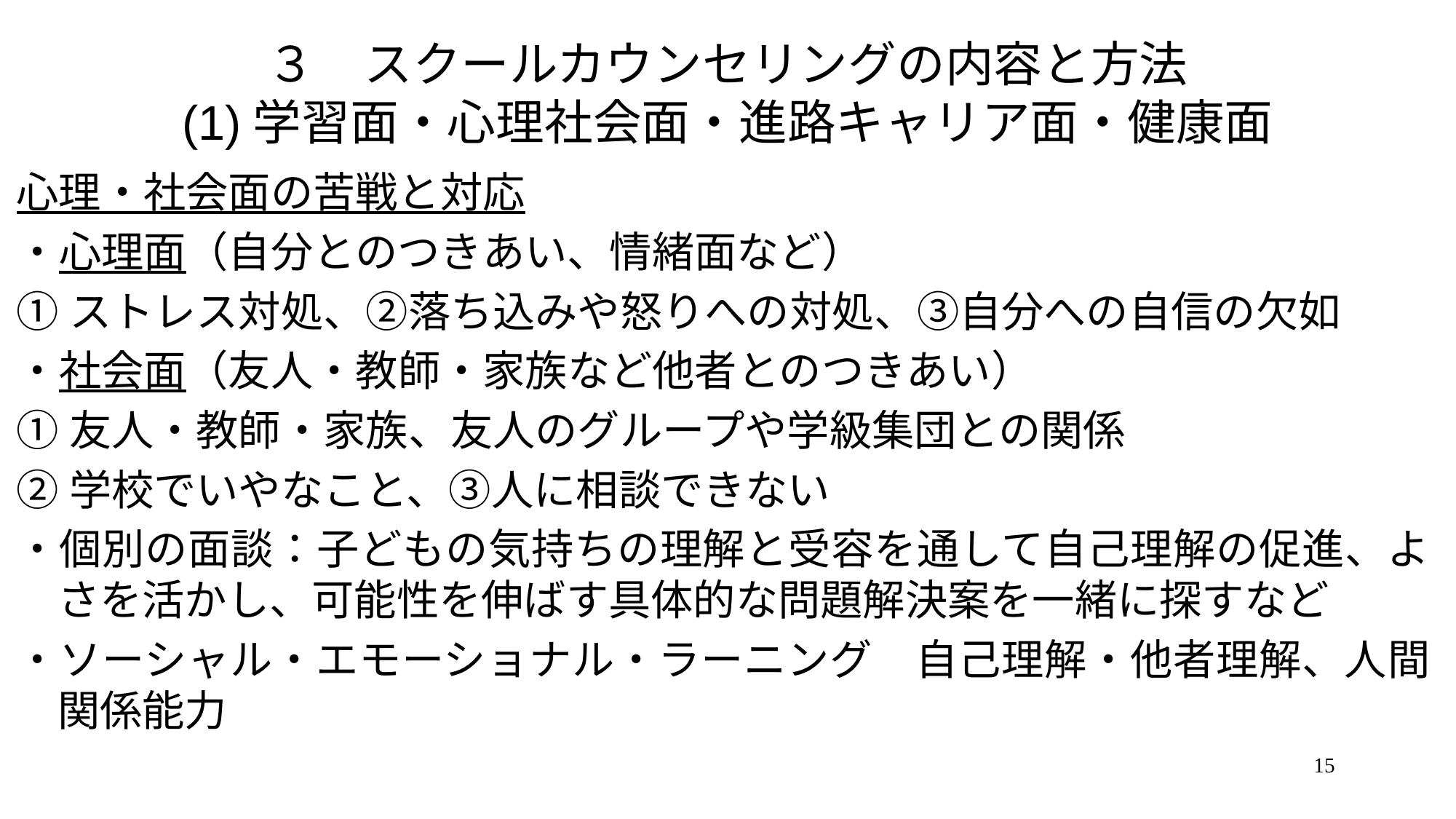

# ３　スクールカウンセリングの内容と方法 (1)学習面・心理社会面・進路キャリア面・健康面

心理・社会面の苦戦と対応
・心理面（自分とのつきあい、情緒面など）
①ストレス対処、②落ち込みや怒りへの対処、③自分への自信の欠如
・社会面（友人・教師・家族など他者とのつきあい）
①友人・教師・家族、友人のグループや学級集団との関係
②学校でいやなこと、③人に相談できない
・個別の面談：子どもの気持ちの理解と受容を通して自己理解の促進、よさを活かし、可能性を伸ばす具体的な問題解決案を一緒に探すなど
・ソーシャル・エモーショナル・ラーニング　自己理解・他者理解、人間関係能力

15